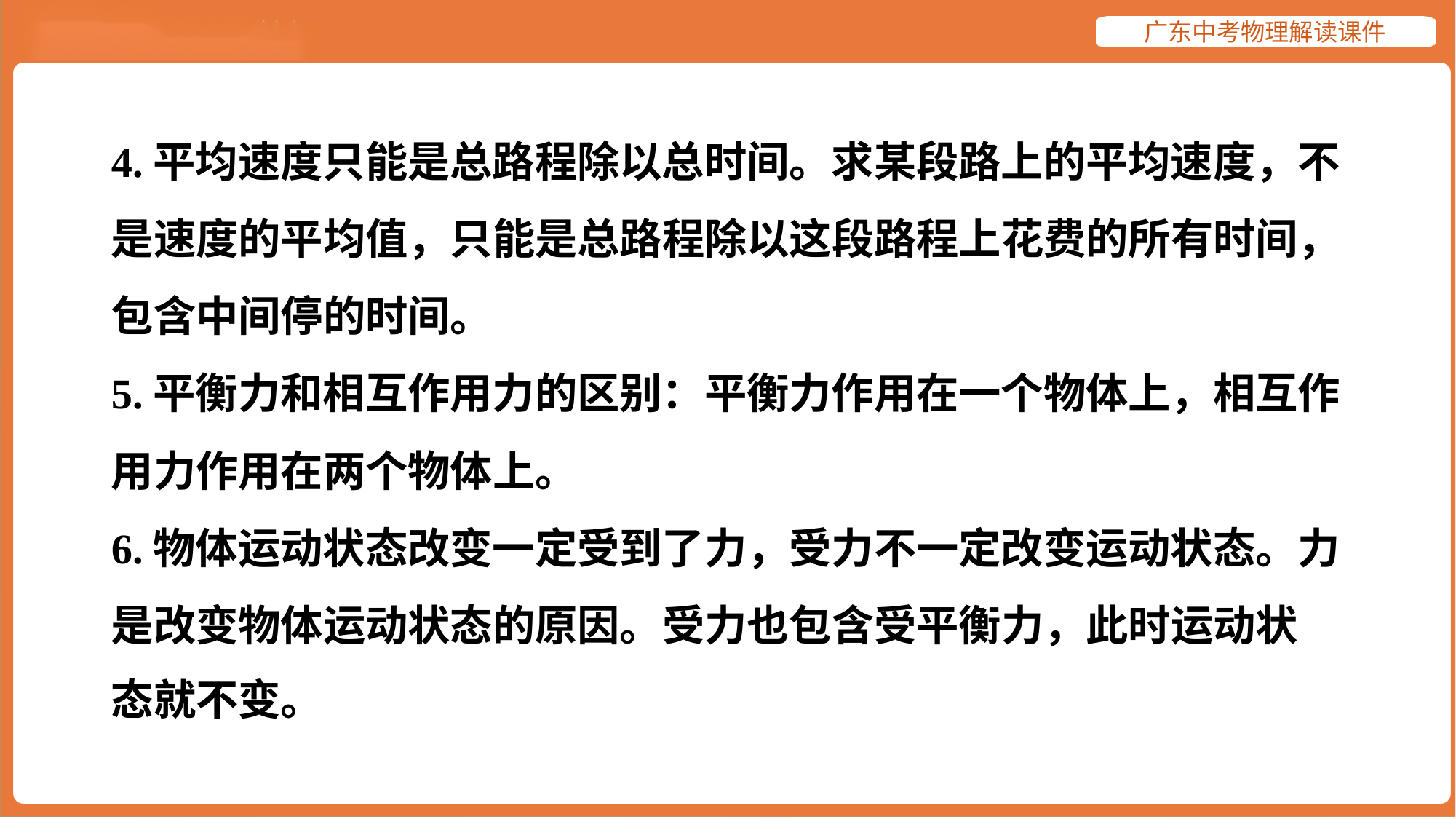

4.平均速度只能是总路程除以总时间。求某段路上的平均速度，不
是速度的平均值，只能是总路程除以这段路程上花费的所有时间，
包含中间停的时间。
5.平衡力和相互作用力的区别：平衡力作用在一个物体上，相互作
用力作用在两个物体上。
6.物体运动状态改变一定受到了力，受力不一定改变运动状态。力
是改变物体运动状态的原因。受力也包含受平衡力，此时运动状
态就不变。#6